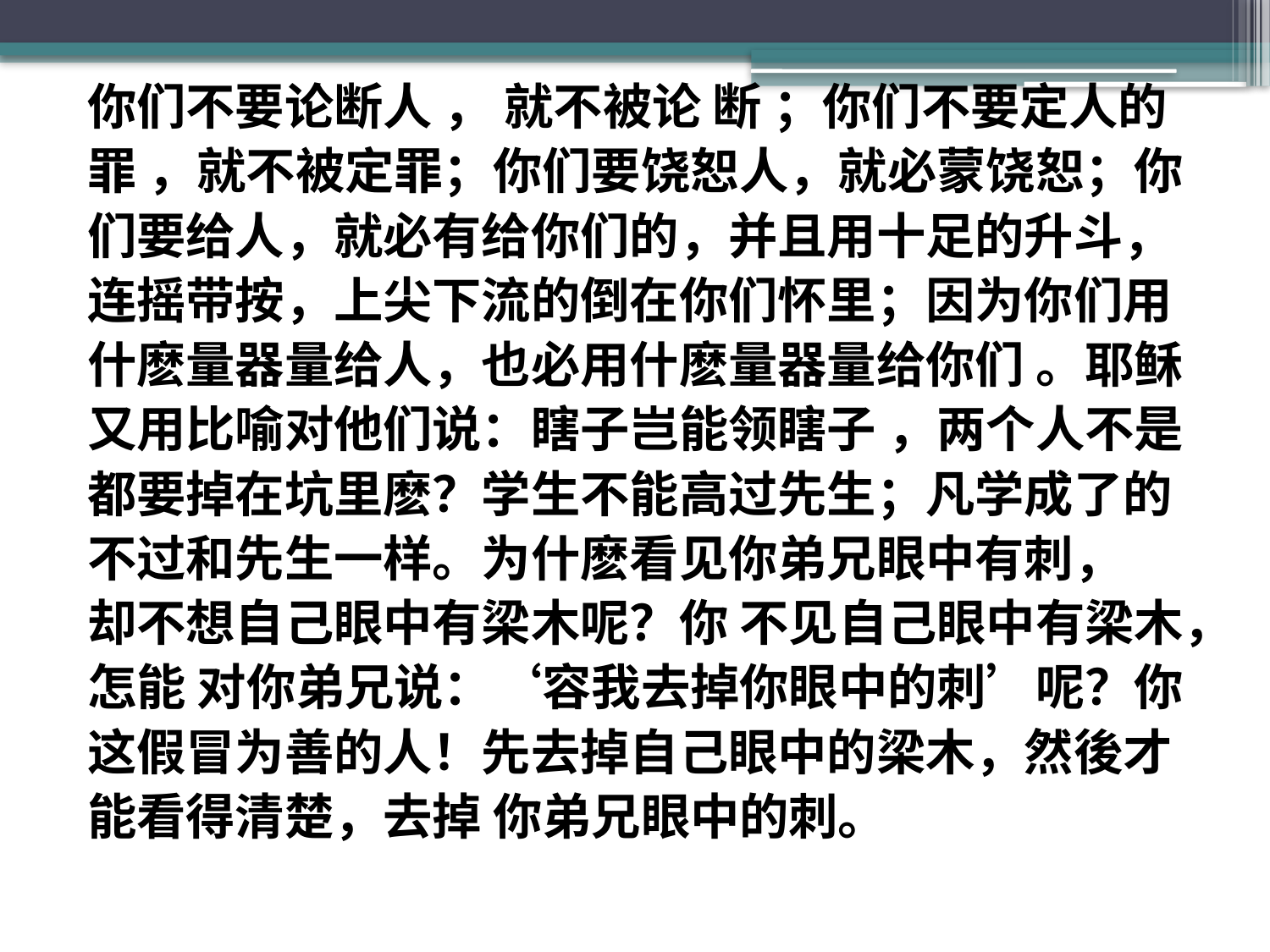

你们不要论断人 ， 就不被论 断 ；你们不要定人的
罪 ，就不被定罪；你们要饶恕人，就必蒙饶恕；你
们要给人，就必有给你们的，并且用十足的升斗，
连摇带按，上尖下流的倒在你们怀里；因为你们用
什麽量器量给人，也必用什麽量器量给你们 。耶稣
又用比喻对他们说：瞎子岂能领瞎子 ，两个人不是
都要掉在坑里麽？学生不能高过先生；凡学成了的
不过和先生一样。为什麽看见你弟兄眼中有刺，
却不想自己眼中有梁木呢？你 不见自己眼中有梁木，
怎能 对你弟兄说：‘容我去掉你眼中的刺’呢？你
这假冒为善的人！先去掉自己眼中的梁木，然後才
能看得清楚，去掉 你弟兄眼中的刺。